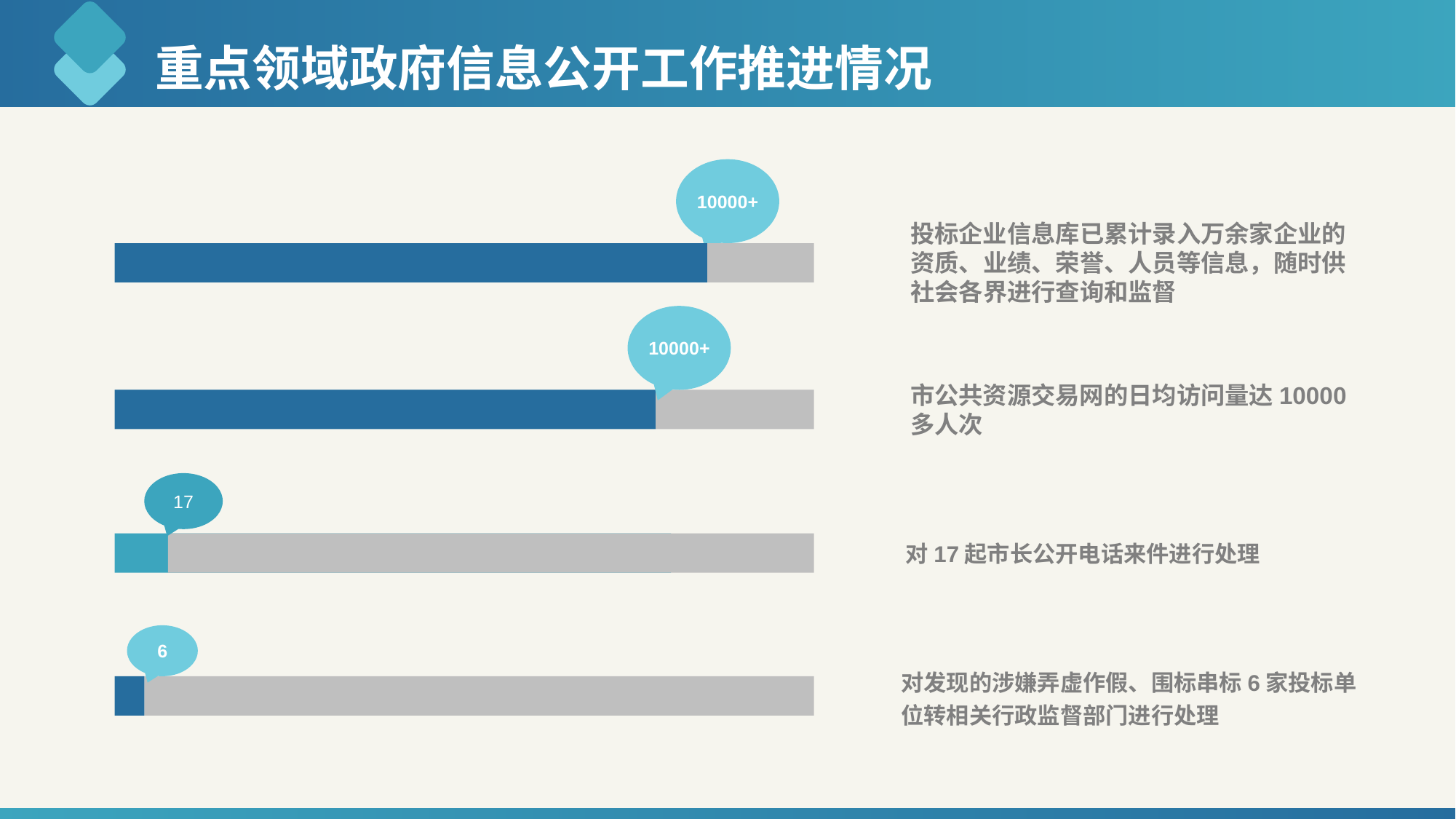

# 重点领域政府信息公开工作推进情况
10000+
投标企业信息库已累计录入万余家企业的资质、业绩、荣誉、人员等信息，随时供社会各界进行查询和监督

10000+
市公共资源交易网的日均访问量达10000多人次

17
对17起市长公开电话来件进行处理

6
对发现的涉嫌弄虚作假、围标串标6家投标单位转相关行政监督部门进行处理